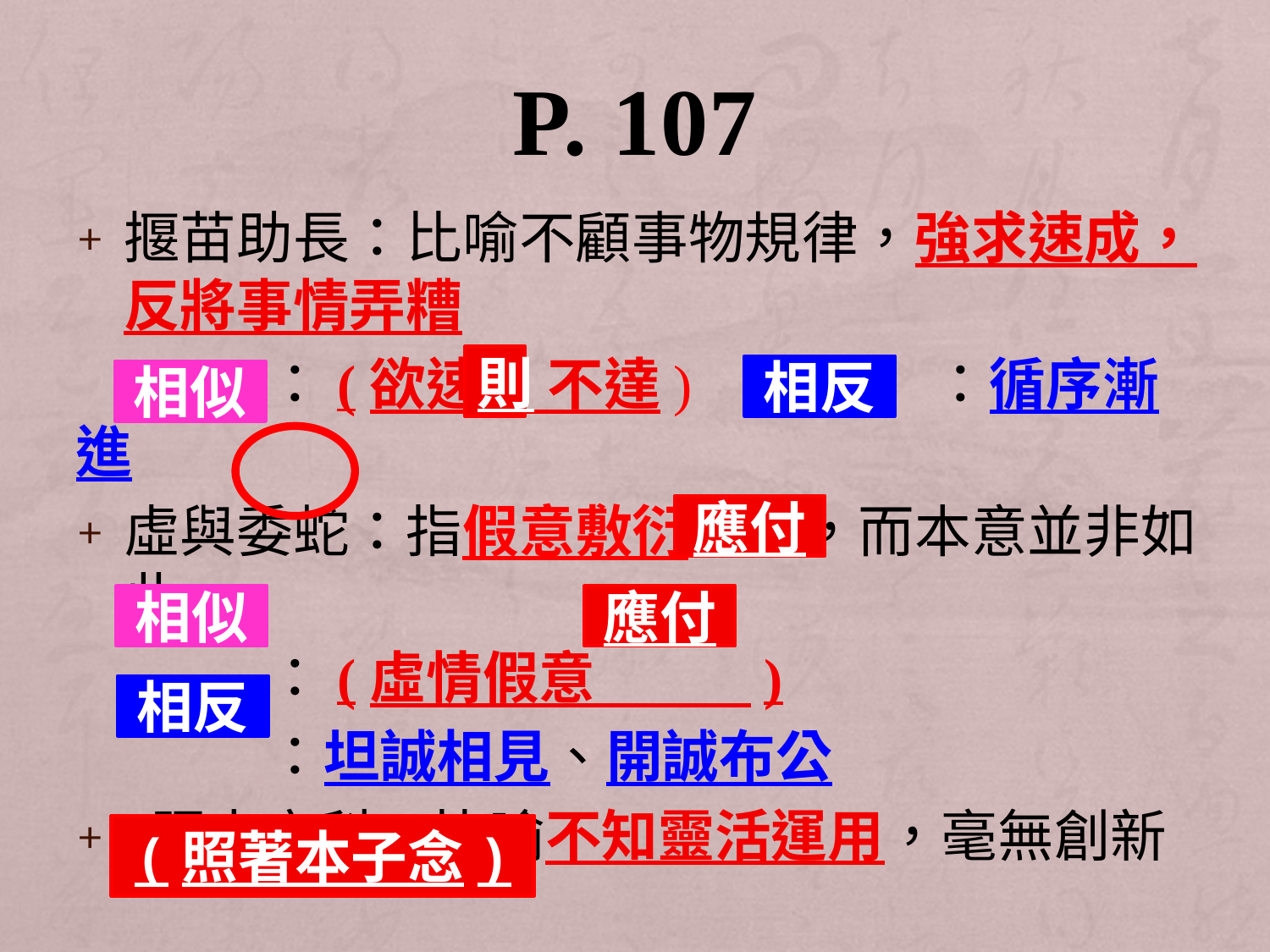

# P. 107
揠苗助長：比喻不顧事物規律，強求速成，反將事情弄糟
              ：(欲速     不達)                ：循序漸進
虛與委蛇：指假意敷衍應酬，而本意並非如此
              ：(虛情假意            )
              ：坦誠相見、開誠布公
 照本宣科：比喻不知靈活運用，毫無創新
則
相反
相似

應付
相似
應付
相反
(照著本子念)